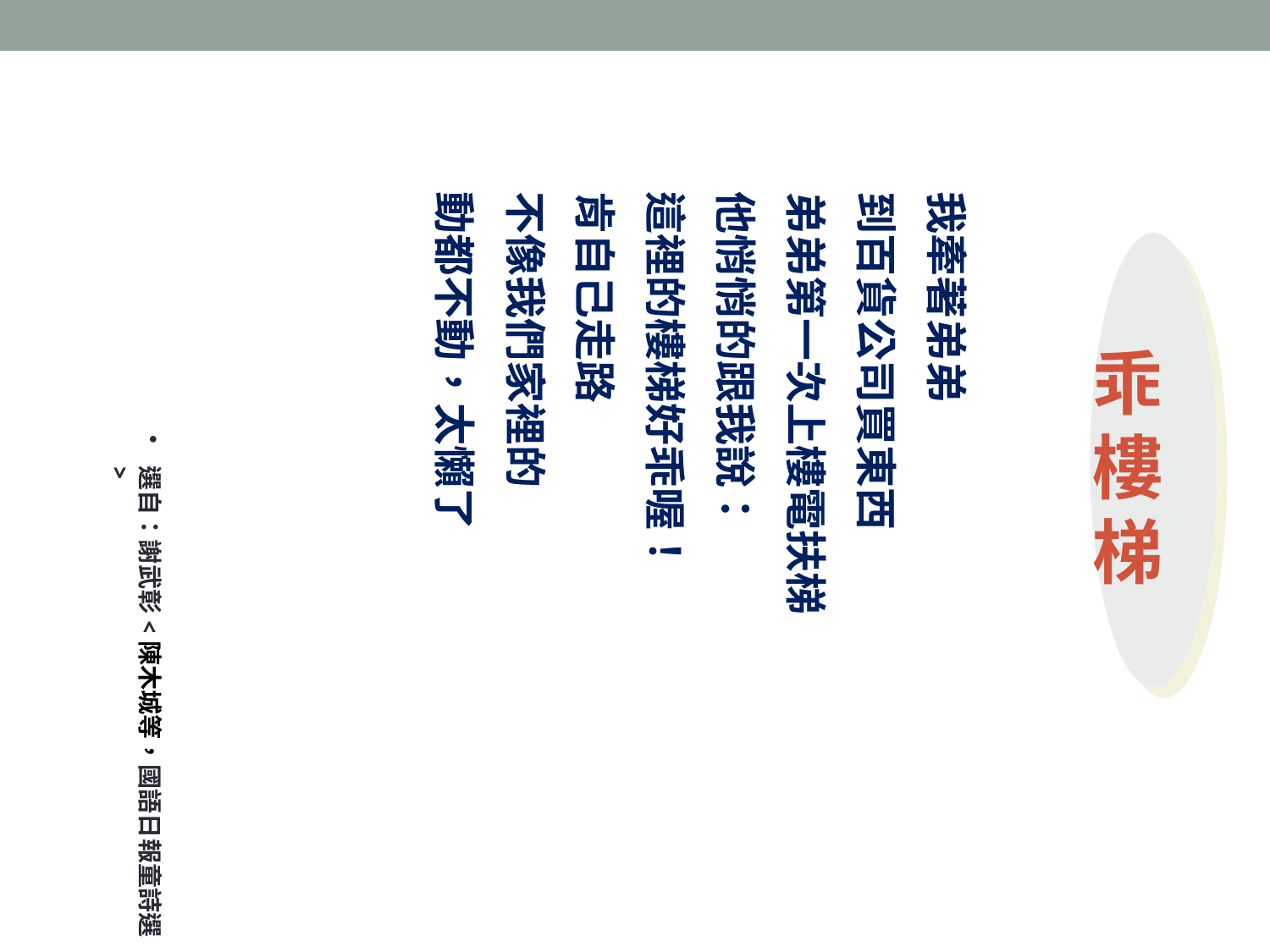

# 乖 樓 梯
          我牽著弟弟
          到百貨公司買東西
          弟弟第一次上樓電扶梯
          他悄悄的跟我說：
          這裡的樓梯好乖喔！
          肯自己走路
          不像我們家裡的
          動都不動，太懶了

選自：謝武彰<陳木城等，國語日報童詩選 >